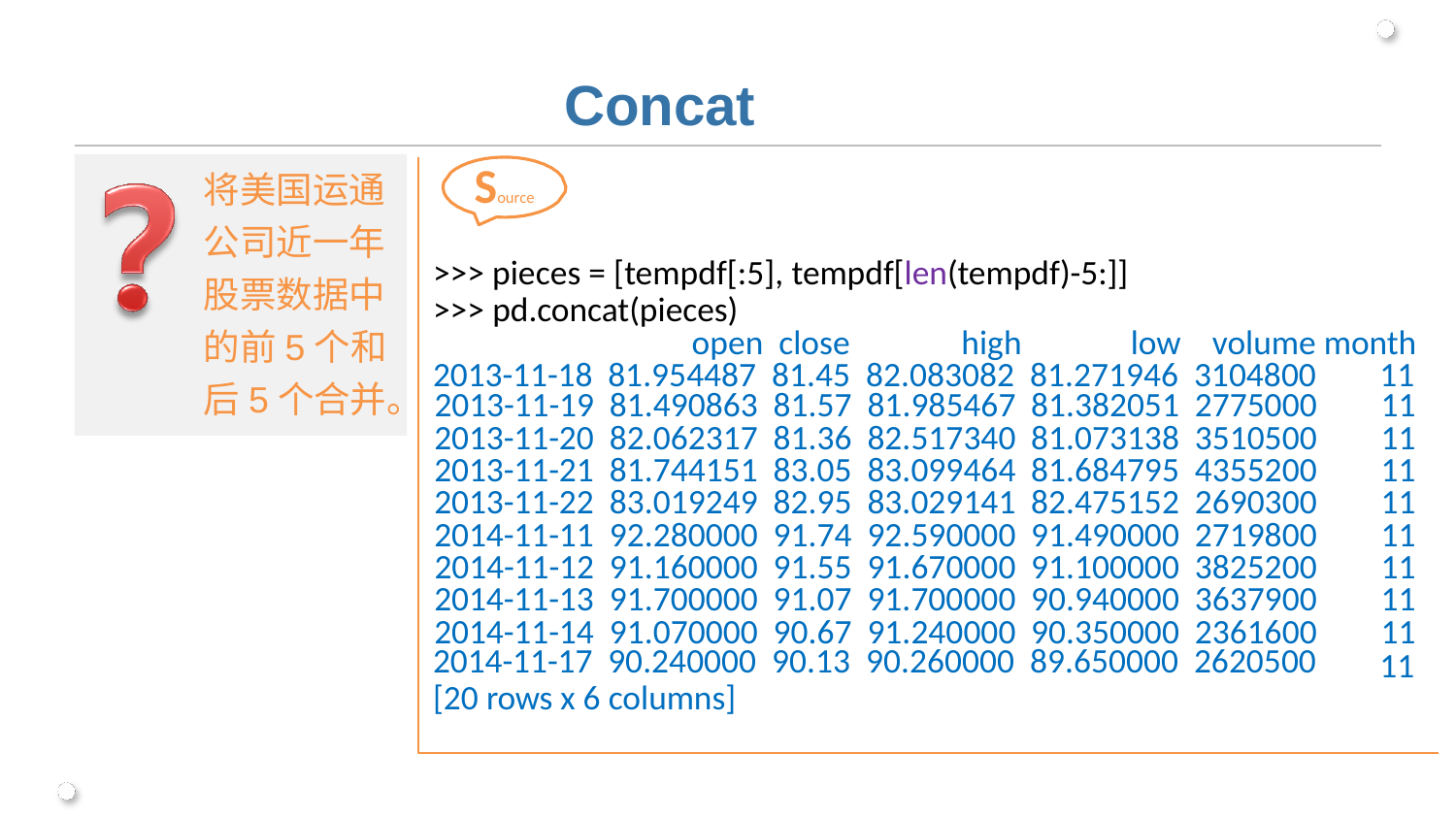

# Concat

将美国运通  公司近一年  股票数据中  的前5个和  后5个合并。
Source
>>> pieces = [tempdf[:5], tempdf[len(tempdf)-5:]]
>>> pd.concat(pieces)

open close	high	low	volume month
2013-11-18  81.954487  81.45  82.083082  81.271946 3104800
11
| 2013-11-19 | 81.490863 | 81.57 | 81.985467 | 81.382051 | 2775000 | 11 |
| --- | --- | --- | --- | --- | --- | --- |
| 2013-11-20 | 82.062317 | 81.36 | 82.517340 | 81.073138 | 3510500 | 11 |
| 2013-11-21 | 81.744151 | 83.05 | 83.099464 | 81.684795 | 4355200 | 11 |
| 2013-11-22 | 83.019249 | 82.95 | 83.029141 | 82.475152 | 2690300 | 11 |
| 2014-11-11 | 92.280000 | 91.74 | 92.590000 | 91.490000 | 2719800 | 11 |
| 2014-11-12 | 91.160000 | 91.55 | 91.670000 | 91.100000 | 3825200 | 11 |
| 2014-11-13 | 91.700000 | 91.07 | 91.700000 | 90.940000 | 3637900 | 11 |
| 2014-11-14 | 91.070000 | 90.67 | 91.240000 | 90.350000 | 2361600 | 11 |
2014-11-17  90.240000  90.13  90.260000  89.650000 2620500
[20 rows x 6 columns]
11